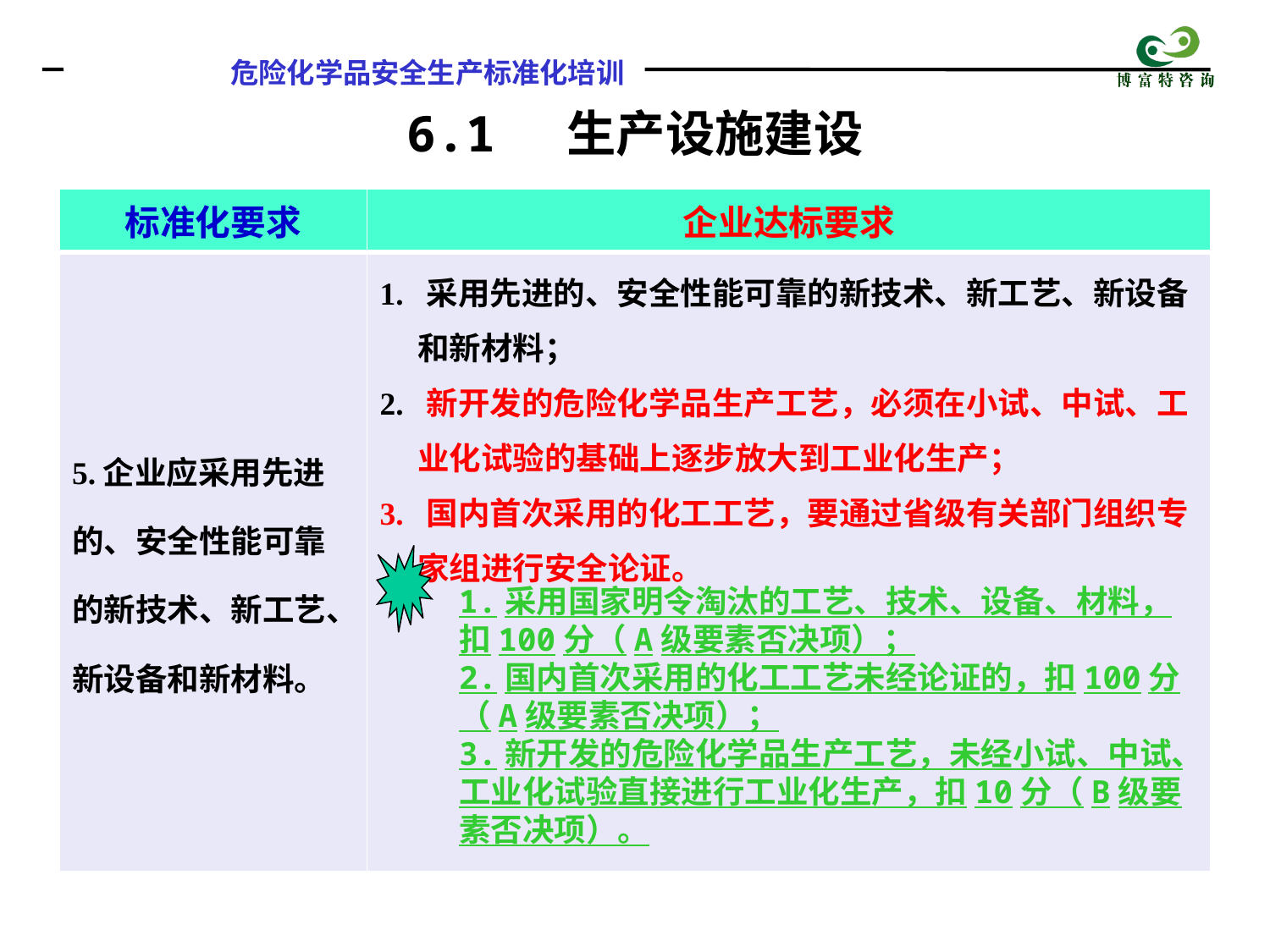

6.1  生产设施建设
| 标准化要求 | 企业达标要求 |
| --- | --- |
| 5.企业应采用先进的、安全性能可靠的新技术、新工艺、新设备和新材料。 | 1. 采用先进的、安全性能可靠的新技术、新工艺、新设备和新材料； 2. 新开发的危险化学品生产工艺，必须在小试、中试、工业化试验的基础上逐步放大到工业化生产； 3. 国内首次采用的化工工艺，要通过省级有关部门组织专家组进行安全论证。 |

1.采用国家明令淘汰的工艺、技术、设备、材料，扣100分（A级要素否决项）；
2.国内首次采用的化工工艺未经论证的，扣100分（A级要素否决项）；
3.新开发的危险化学品生产工艺，未经小试、中试、工业化试验直接进行工业化生产，扣10分（B级要素否决项）。